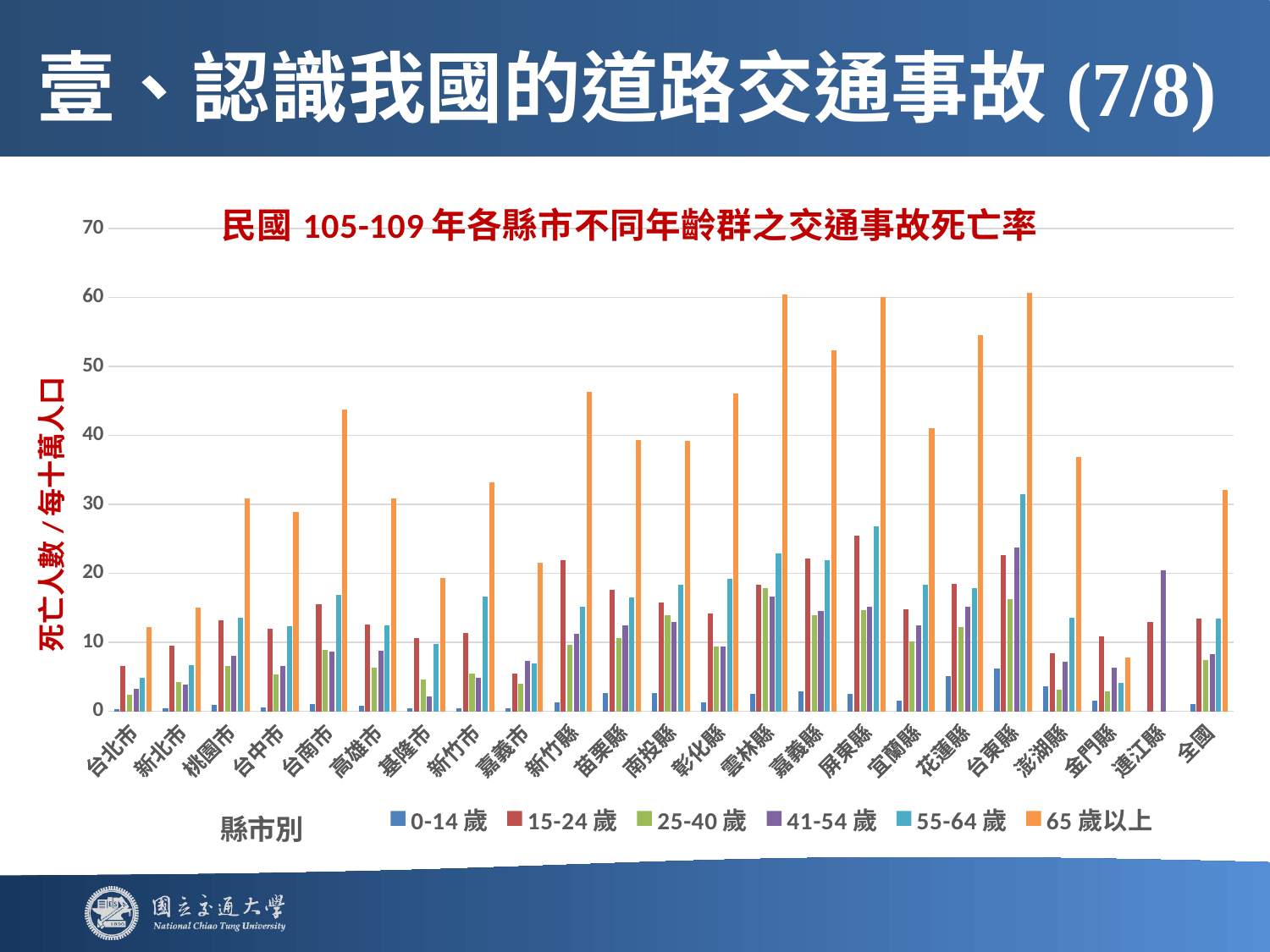

# 壹、認識我國的道路交通事故(7/8)

### Chart: 民國105-109年各縣市不同年齡群之交通事故死亡率

| Category | 0-14歲 | 15-24歲 | 25-40歲 | 41-54歲 | 55-64歲 | 65歲以上 |
|---|---|---|---|---|---|---|
| 台北市 | 0.3 | 6.6 | 2.4 | 3.3 | 4.9 | 12.2 |
| 新北市 | 0.4 | 9.5 | 4.2 | 3.9 | 6.7 | 15.0 |
| 桃園市 | 1.0 | 13.2 | 6.6 | 8.1 | 13.6 | 30.9 |
| 台中市 | 0.6 | 12.0 | 5.3 | 6.6 | 12.3 | 28.9 |
| 台南市 | 1.1 | 15.6 | 8.9 | 8.7 | 16.9 | 43.8 |
| 高雄市 | 0.8 | 12.6 | 6.4 | 8.8 | 12.5 | 30.9 |
| 基隆市 | 0.5 | 10.6 | 4.6 | 2.2 | 9.8 | 19.3 |
| 新竹市 | 0.5 | 11.4 | 5.5 | 4.9 | 16.7 | 33.2 |
| 嘉義市 | 0.5 | 5.5 | 4.0 | 7.3 | 7.0 | 21.6 |
| 新竹縣 | 1.3 | 21.9 | 9.7 | 11.3 | 15.2 | 46.3 |
| 苗栗縣 | 2.6 | 17.6 | 10.6 | 12.5 | 16.5 | 39.4 |
| 南投縣 | 2.6 | 15.8 | 13.9 | 12.9 | 18.3 | 39.2 |
| 彰化縣 | 1.3 | 14.2 | 9.4 | 9.4 | 19.2 | 46.1 |
| 雲林縣 | 2.5 | 18.4 | 17.9 | 16.6 | 22.9 | 60.4 |
| 嘉義縣 | 2.9 | 22.2 | 13.9 | 14.5 | 21.9 | 52.3 |
| 屏東縣 | 2.5 | 25.5 | 14.7 | 15.2 | 26.8 | 60.1 |
| 宜蘭縣 | 1.5 | 14.8 | 10.1 | 12.5 | 18.3 | 41.0 |
| 花蓮縣 | 5.1 | 18.5 | 12.2 | 15.2 | 17.9 | 54.5 |
| 台東縣 | 6.2 | 22.6 | 16.3 | 23.8 | 31.5 | 60.7 |
| 澎湖縣 | 3.6 | 8.4 | 3.1 | 7.2 | 13.6 | 36.9 |
| 金門縣 | 1.5 | 10.9 | 2.9 | 6.4 | 4.1 | 7.8 |
| 連江縣 | 0.0 | 12.9 | 0.0 | 20.5 | 0.0 | 0.0 |
| 全國 | 1.1 | 13.5 | 7.5 | 8.3 | 13.4 | 32.1 |